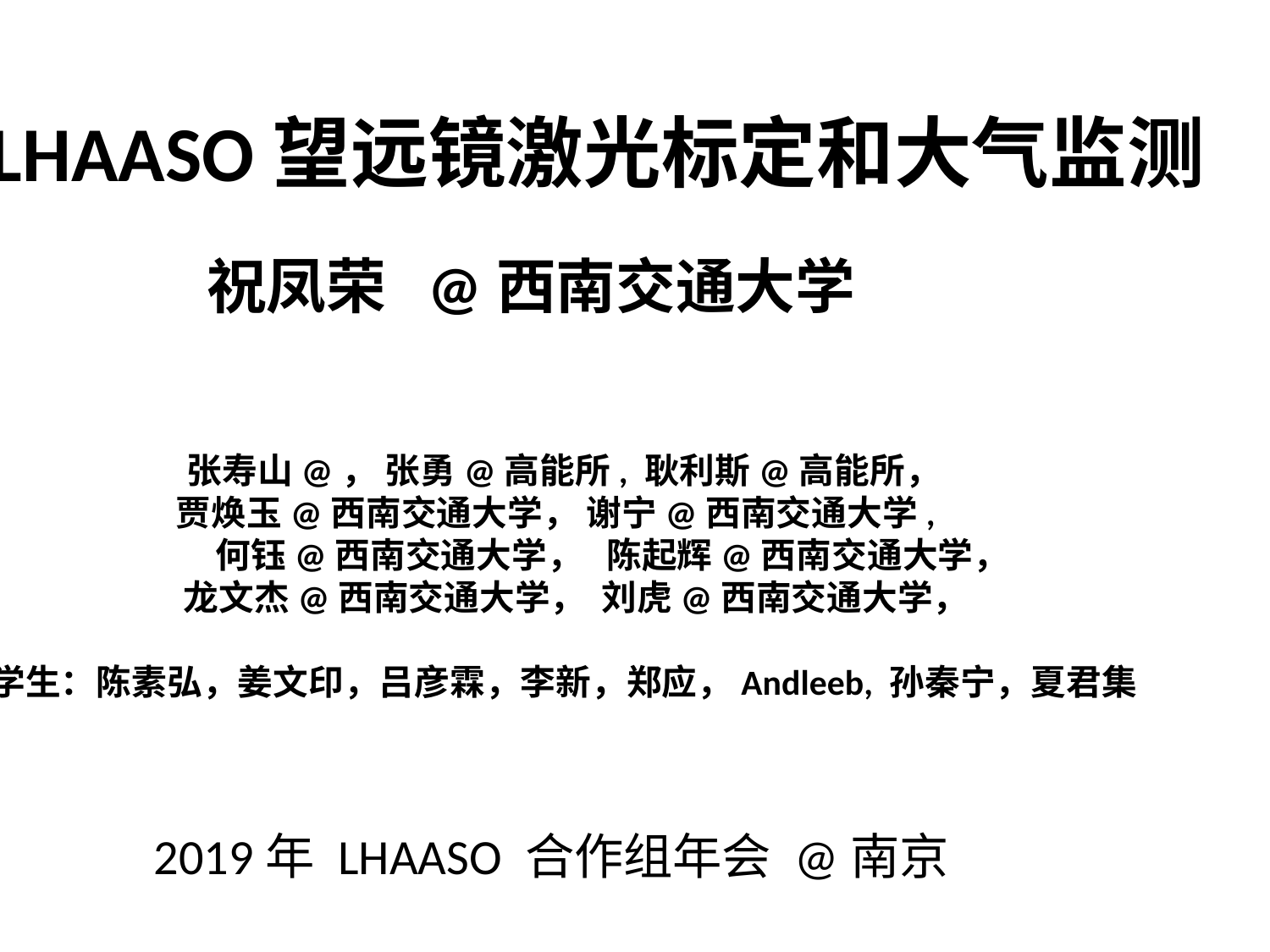

# LHAASO望远镜激光标定和大气监测
                         祝凤荣  @西南交通大学
张寿山@， 张勇@高能所, 耿利斯@高能所，
贾焕玉@西南交通大学， 谢宁@西南交通大学,
           何钰@西南交通大学，   陈起辉@西南交通大学，
  龙文杰@西南交通大学，  刘虎@西南交通大学，

学生：陈素弘，姜文印，吕彦霖，李新，郑应，Andleeb, 孙秦宁，夏君集
    2019年 LHAASO 合作组年会 @南京